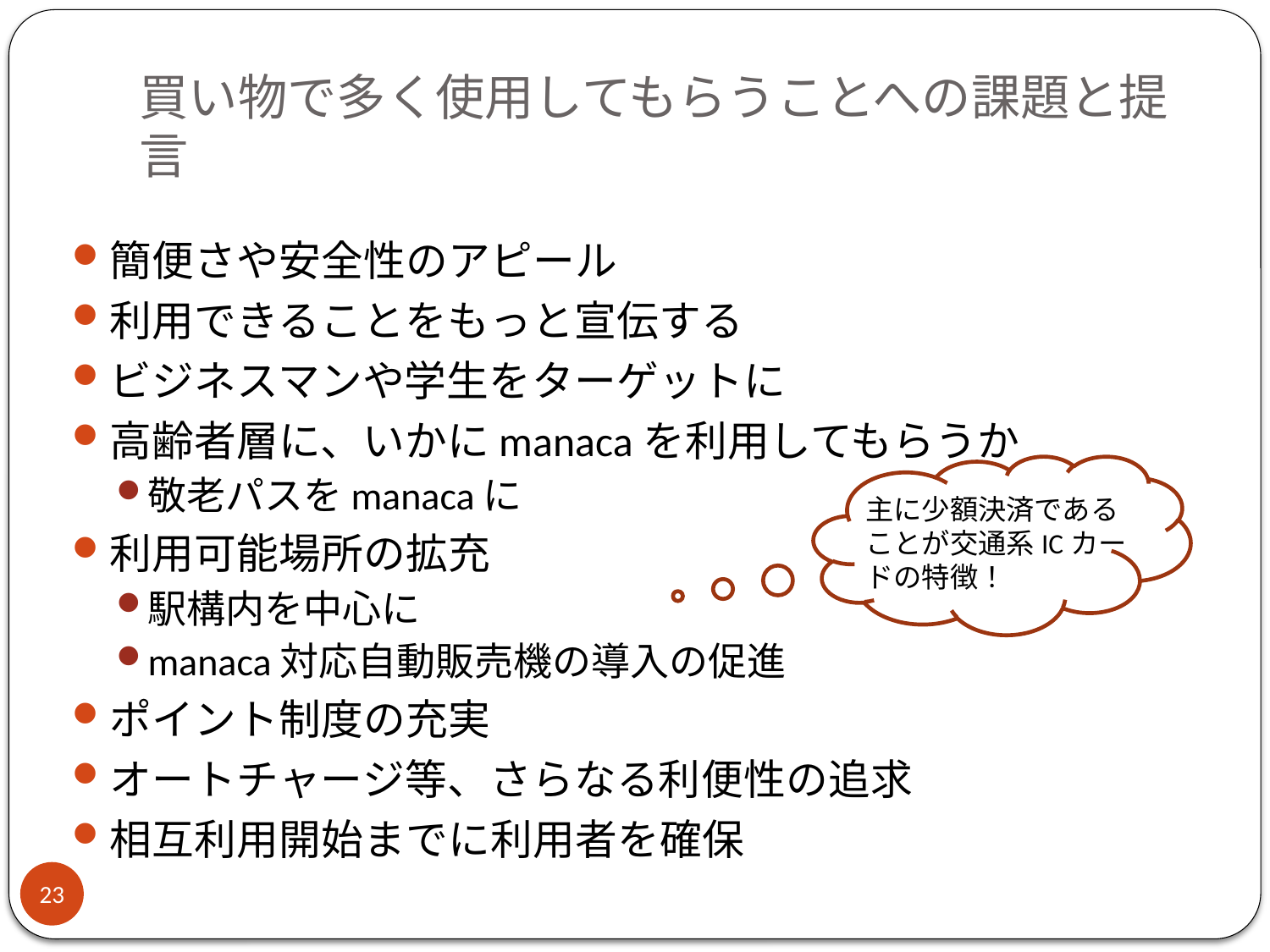

# 買い物で多く使用してもらうことへの課題と提言
簡便さや安全性のアピール
利用できることをもっと宣伝する
ビジネスマンや学生をターゲットに
高齢者層に、いかにmanacaを利用してもらうか
敬老パスをmanacaに
利用可能場所の拡充
駅構内を中心に
manaca対応自動販売機の導入の促進
ポイント制度の充実
オートチャージ等、さらなる利便性の追求
相互利用開始までに利用者を確保

主に少額決済であることが交通系ICカードの特徴！
23